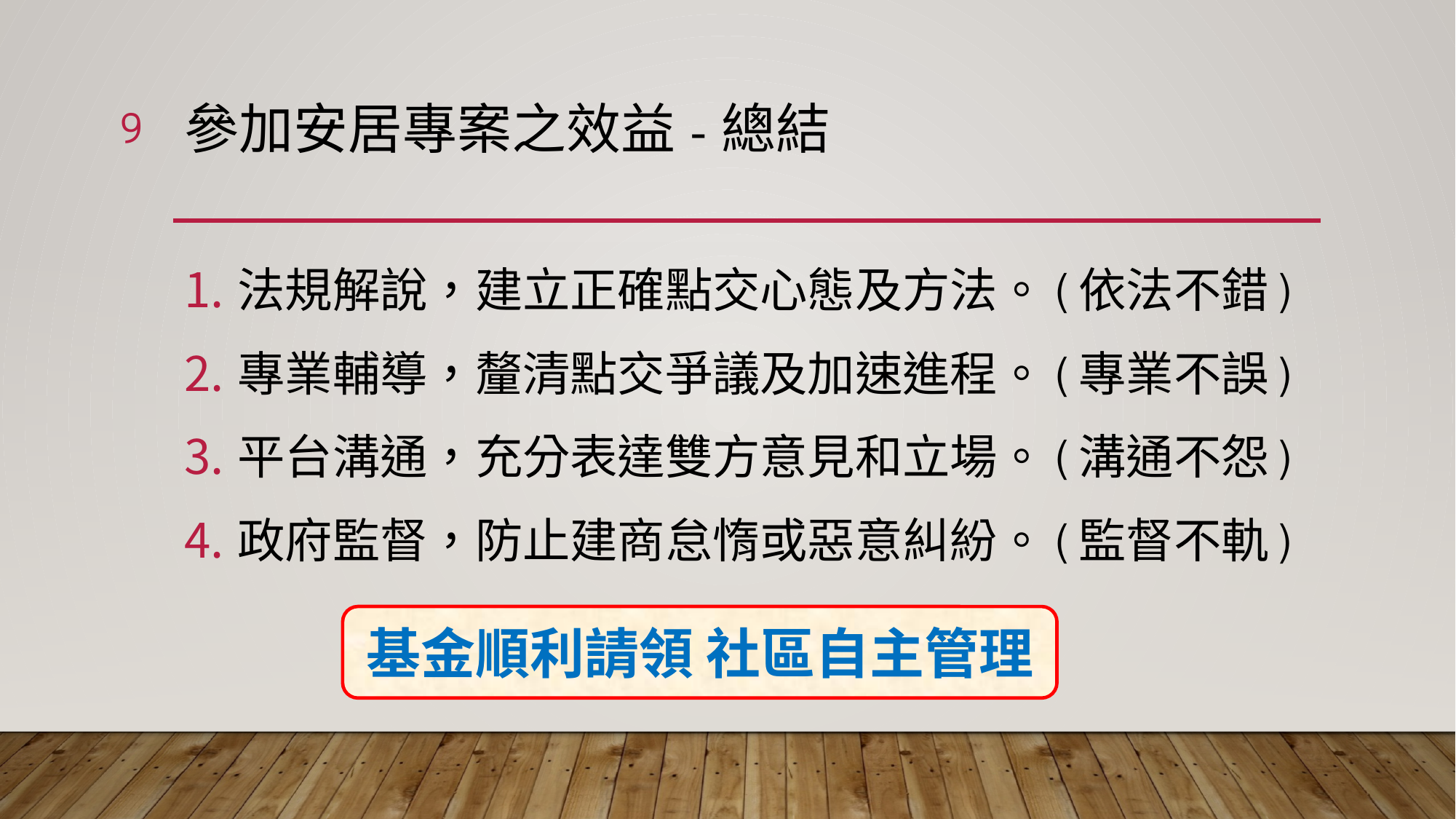

9
# 參加安居專案之效益-總結
法規解說，建立正確點交心態及方法。(依法不錯)
專業輔導，釐清點交爭議及加速進程。(專業不誤)
平台溝通，充分表達雙方意見和立場。(溝通不怨)
政府監督，防止建商怠惰或惡意糾紛。(監督不軌)
基金順利請領 社區自主管理